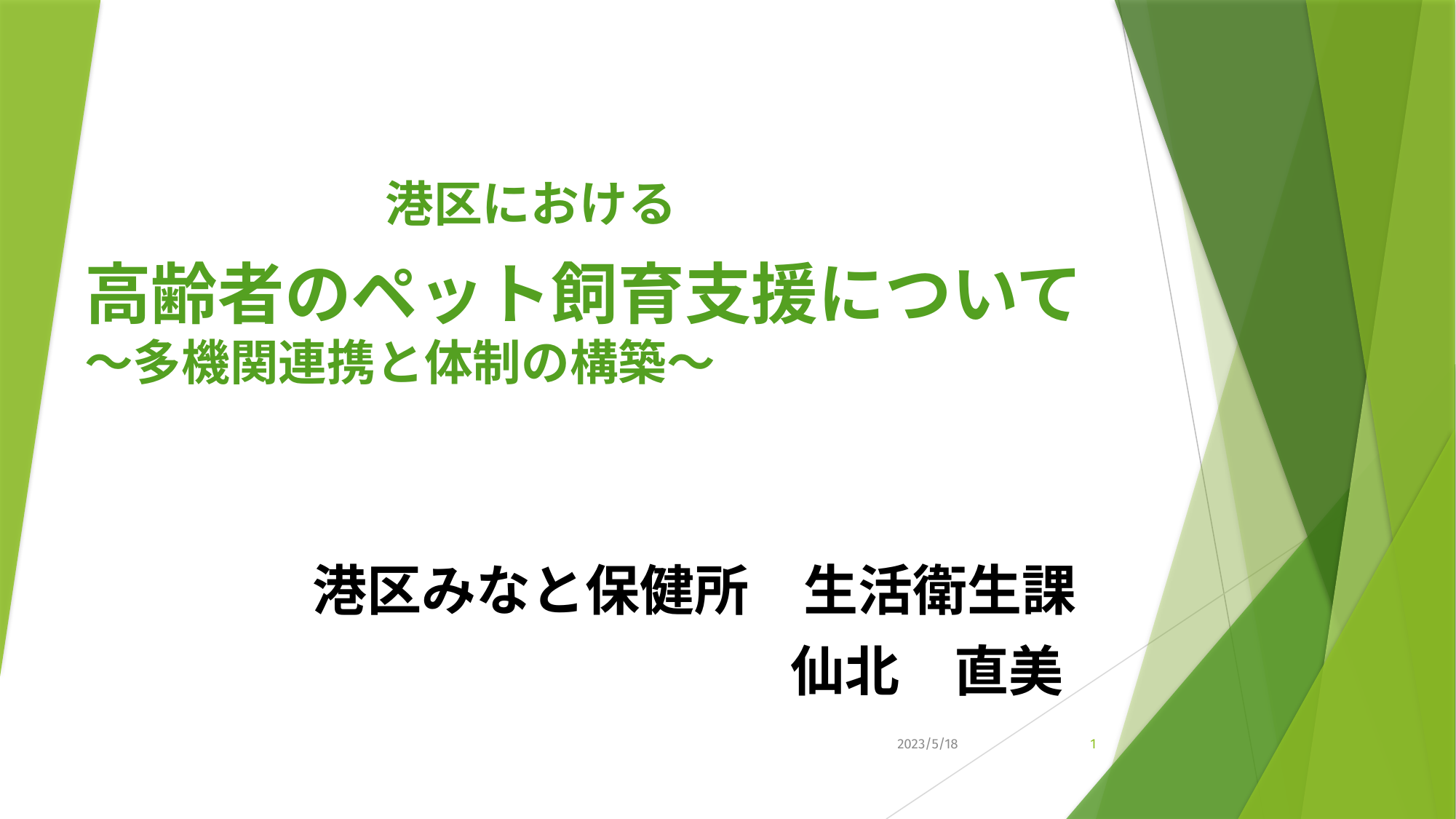

# 高齢者のペット飼育支援について ～多機関連携と体制の構築～
港区における
 港区みなと保健所　生活衛生課
　　　　　　　　　 仙北　直美
2023/5/18
1